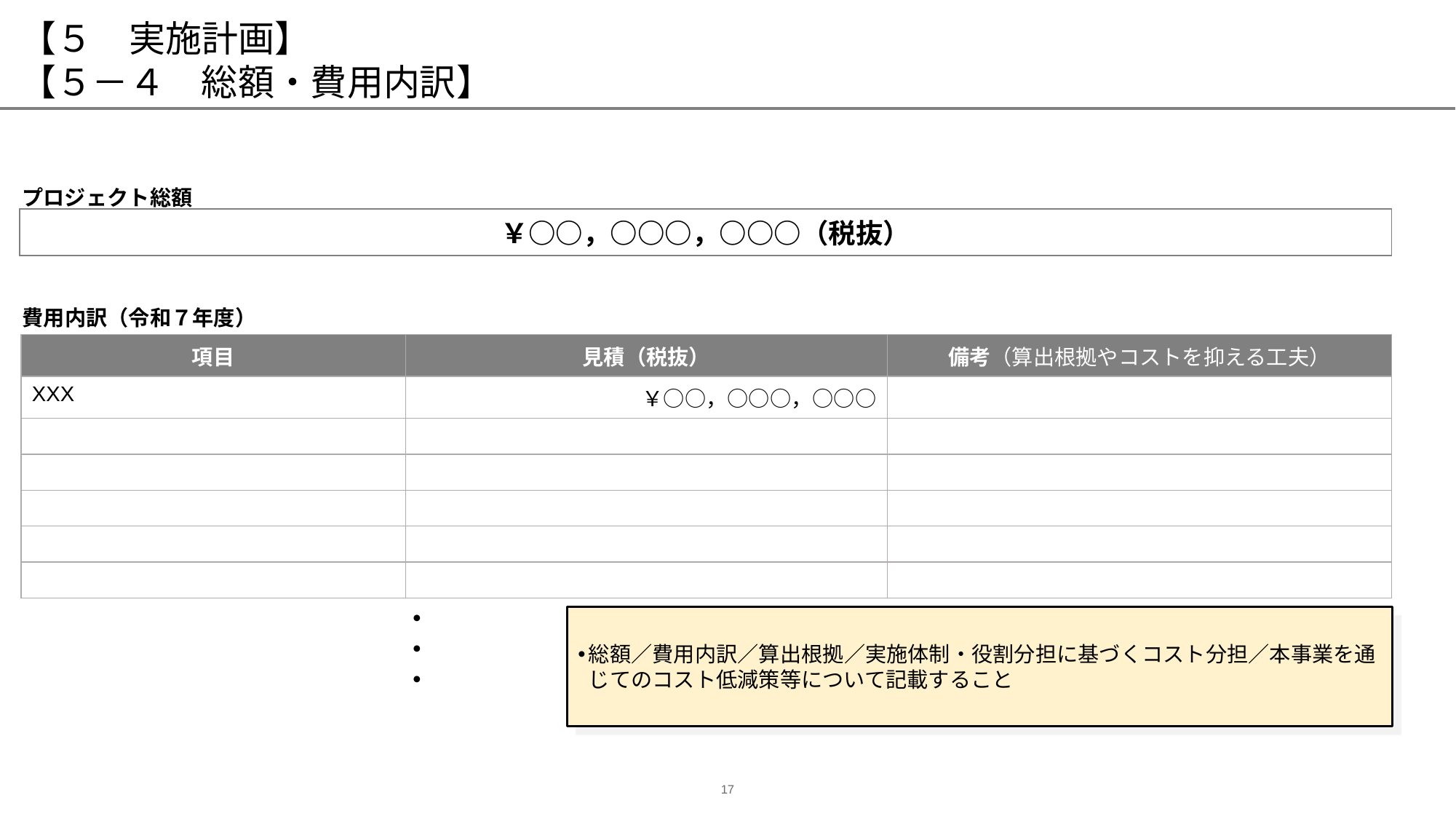

# 【５　実施計画】 【５－４　総額・費用内訳】
プロジェクト総額
￥○○，○○○，○○○（税抜）

費用内訳（令和７年度）
内訳（令和5年度）
| 項目 | 見積（税抜） | 備考（算出根拠やコストを抑える工夫） |
| --- | --- | --- |
| XXX | ￥○○，○○○，○○○ |  |
|  |  |  |
|  |  |  |
|  |  |  |
|  |  |  |
|  |  |  |
総額／費用内訳／算出根拠／実施体制・役割分担に基づくコスト分担／本事業を通じてのコスト低減策等について記載すること
・・・